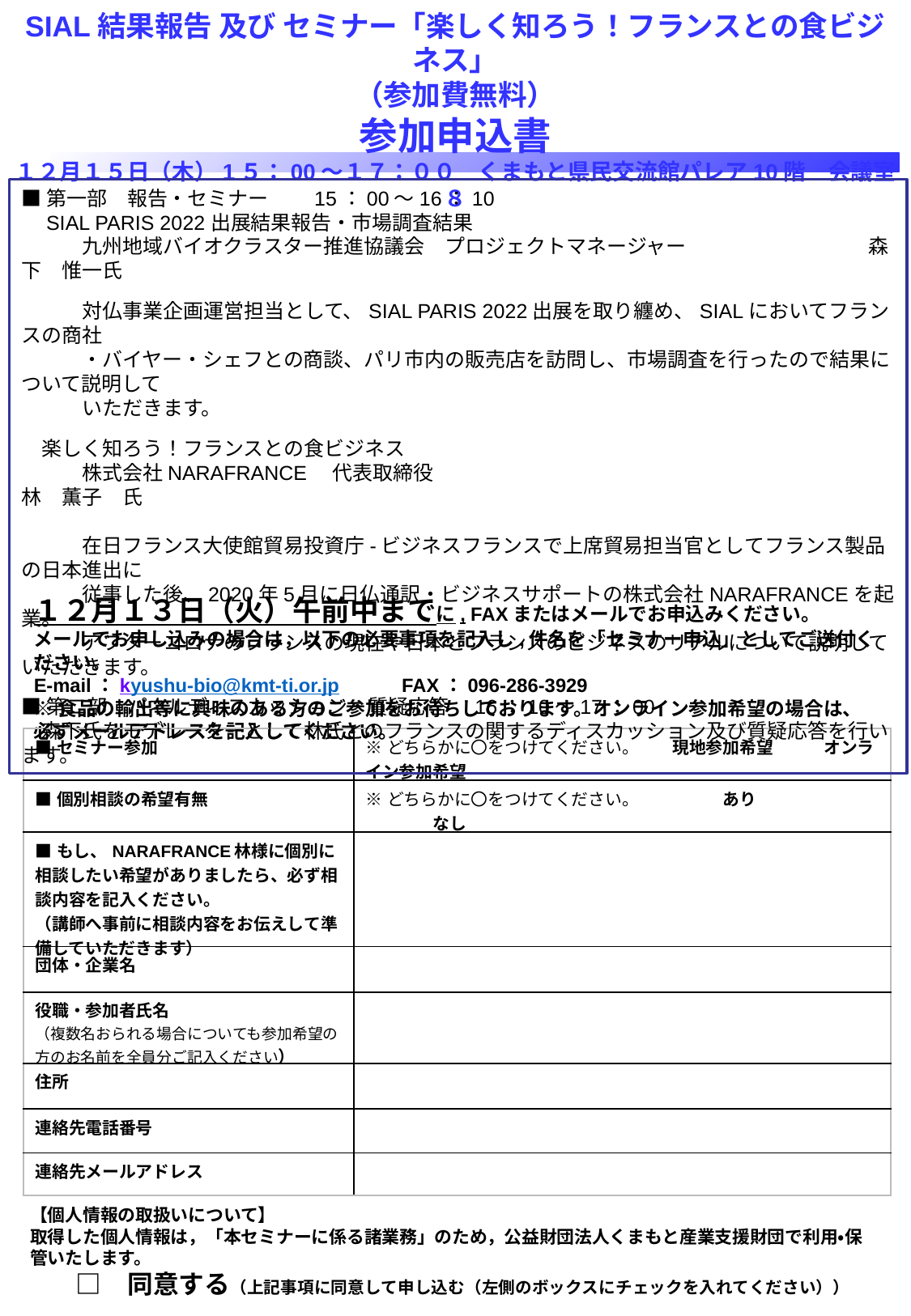

SIAL結果報告 及び セミナー「楽しく知ろう！フランスとの食ビジネス」
（参加費無料）
参加申込書
１２月１５日（木）1５：00～１７：００　くまもと県民交流館パレア10階　会議室８

■第一部　報告・セミナー　　15：00～16：10
　SIAL PARIS 2022出展結果報告・市場調査結果
　　　九州地域バイオクラスター推進協議会　プロジェクトマネージャー　　　　　　　　　森下　惟一氏

　　　対仏事業企画運営担当として、SIAL PARIS 2022出展を取り纏め、SIALにおいてフランスの商社
　　　・バイヤー・シェフとの商談、パリ市内の販売店を訪問し、市場調査を行ったので結果について説明して
　　　いただきます。

　楽しく知ろう！フランスとの食ビジネス
　　　株式会社NARAFRANCE　代表取締役　　　　　　　　　　　　　　　　　　　　　　林　薫子　氏

　　　在日フランス大使館貿易投資庁-ビジネスフランスで上席貿易担当官としてフランス製品の日本進出に
　　　従事した後、2020年5月に日仏通訳・ビジネスサポートの株式会社NARAFRANCEを起業。
　　　アフターコロナのフランスの現在や日本とフランスのビジネスのリアルについて説明していただきます。

■第二部　パネルディスカッション・質疑応答　16：10～17：00
　森下氏をモデレーターとして林氏とのフランスの関するディスカッション及び質疑応答を行います。
１２月１３日（火）午前中までに, FAXまたはメールでお申込みください。
メールでお申し込みの場合は，以下の必要事項を記入し,件名を「セミナー申込」としてご送付ください。
E-mail：kyushu-bio@kmt-ti.or.jp　　　FAX：096-286-3929
※食品の輸出等に興味のある方のご参加をお待ちしております。オンライン参加希望の場合は、必ずメールアドレスを記入してください。
| ■セミナー参加 | ※どちらかに〇をつけてください。　　現地参加希望　　　オンライン参加希望 |
| --- | --- |
| ■個別相談の希望有無 | ※どちらかに〇をつけてください。　　　　　あり　　　　　　　　　　　なし |
| ■もし、NARAFRANCE林様に個別に相談したい希望がありましたら、必ず相談内容を記入ください。 （講師へ事前に相談内容をお伝えして準備していただきます） |  |
| 団体・企業名 |  |
| 役職・参加者氏名 （複数名おられる場合についても参加希望の方のお名前を全員分ご記入ください） |  |
| 住所 |  |
| 連絡先電話番号 |  |
| 連絡先メールアドレス |  |
【個人情報の取扱いについて】
取得した個人情報は，「本セミナーに係る諸業務」のため，公益財団法人くまもと産業支援財団で利用・保管いたします。
　　□　同意する（上記事項に同意して申し込む（左側のボックスにチェックを入れてください））